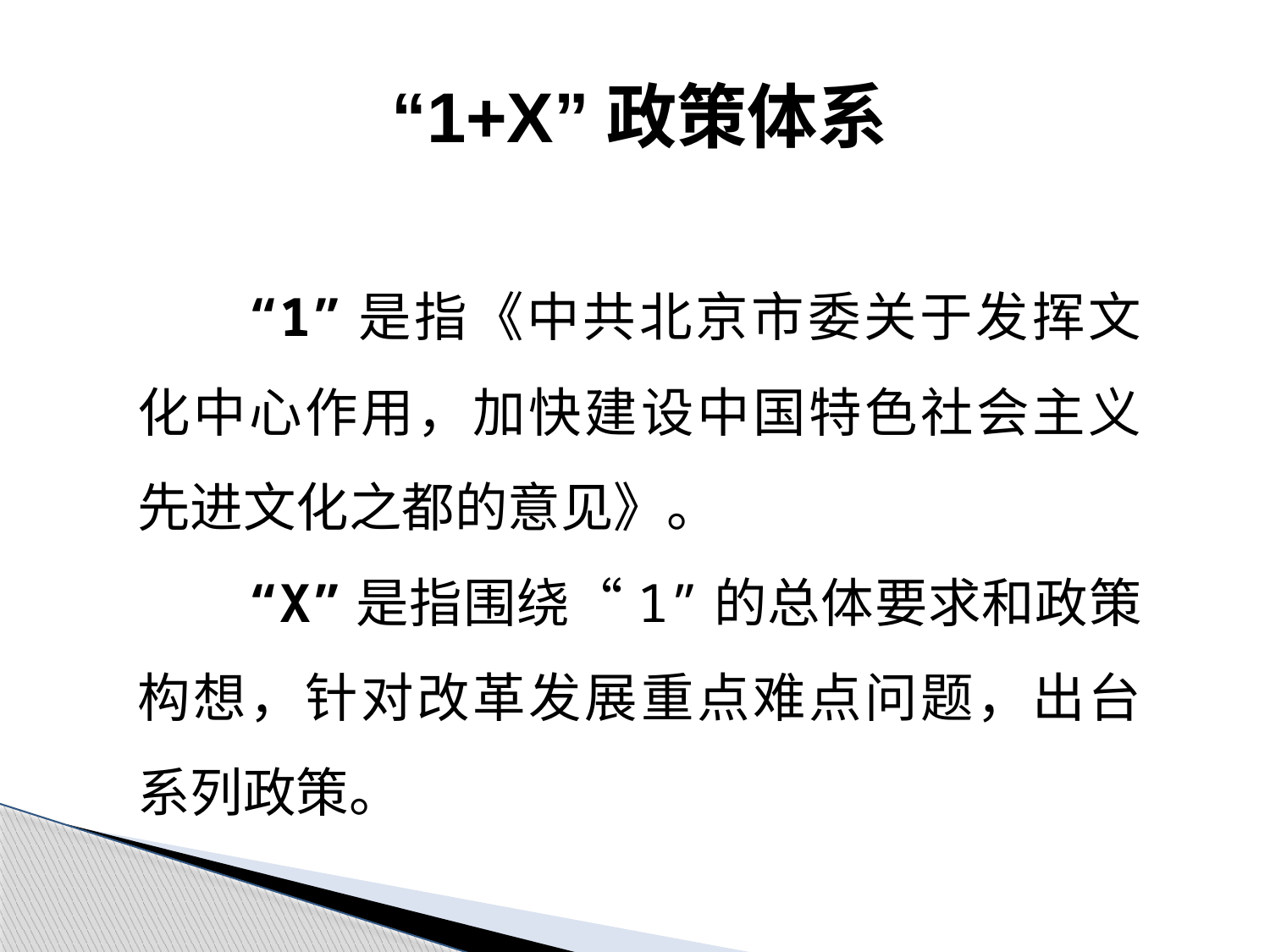

“1+X”政策体系

“1”是指《中共北京市委关于发挥文化中心作用，加快建设中国特色社会主义先进文化之都的意见》。
“X”是指围绕“1”的总体要求和政策构想，针对改革发展重点难点问题，出台系列政策。